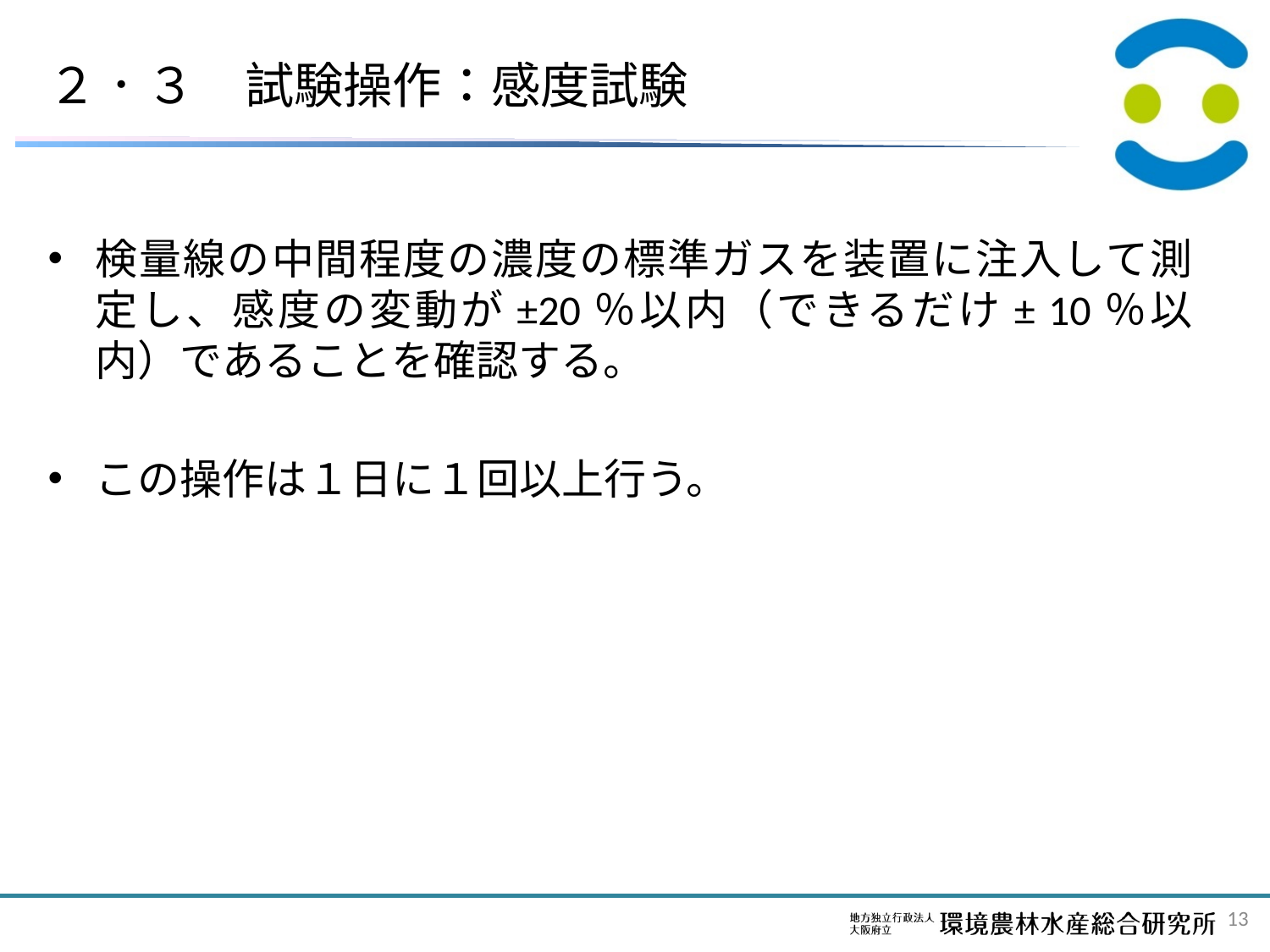

# ２．３　試験操作：感度試験
検量線の中間程度の濃度の標準ガスを装置に注入して測定し、感度の変動が±20％以内（できるだけ± 10％以内）であることを確認する。

この操作は１日に１回以上行う。

13